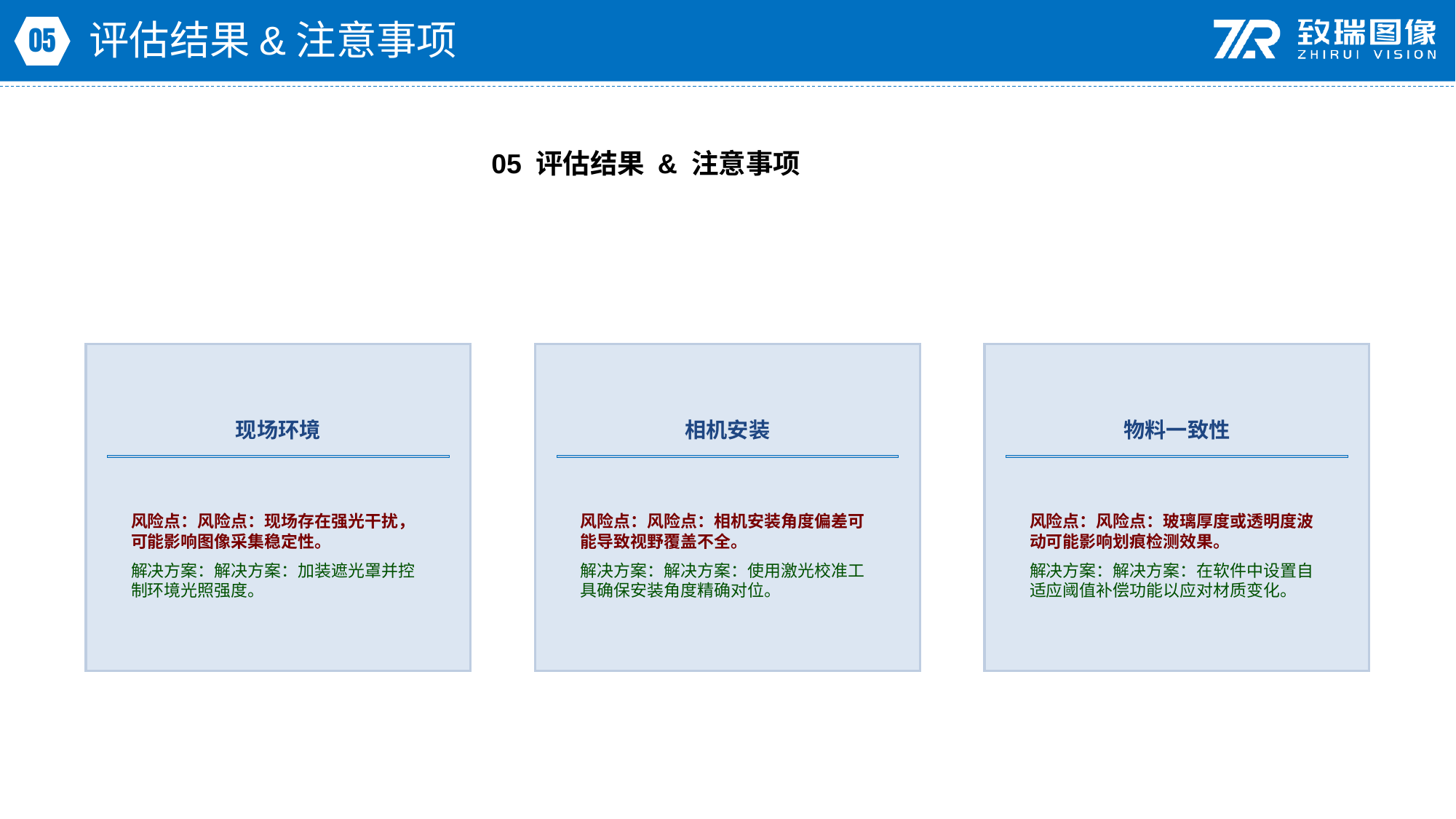

评估结果&注意事项
05

05 评估结果 & 注意事项

现场环境

相机安装

物料一致性

风险点：风险点：现场存在强光干扰，可能影响图像采集稳定性。
解决方案：解决方案：加装遮光罩并控制环境光照强度。

风险点：风险点：相机安装角度偏差可能导致视野覆盖不全。
解决方案：解决方案：使用激光校准工具确保安装角度精确对位。

风险点：风险点：玻璃厚度或透明度波动可能影响划痕检测效果。
解决方案：解决方案：在软件中设置自适应阈值补偿功能以应对材质变化。